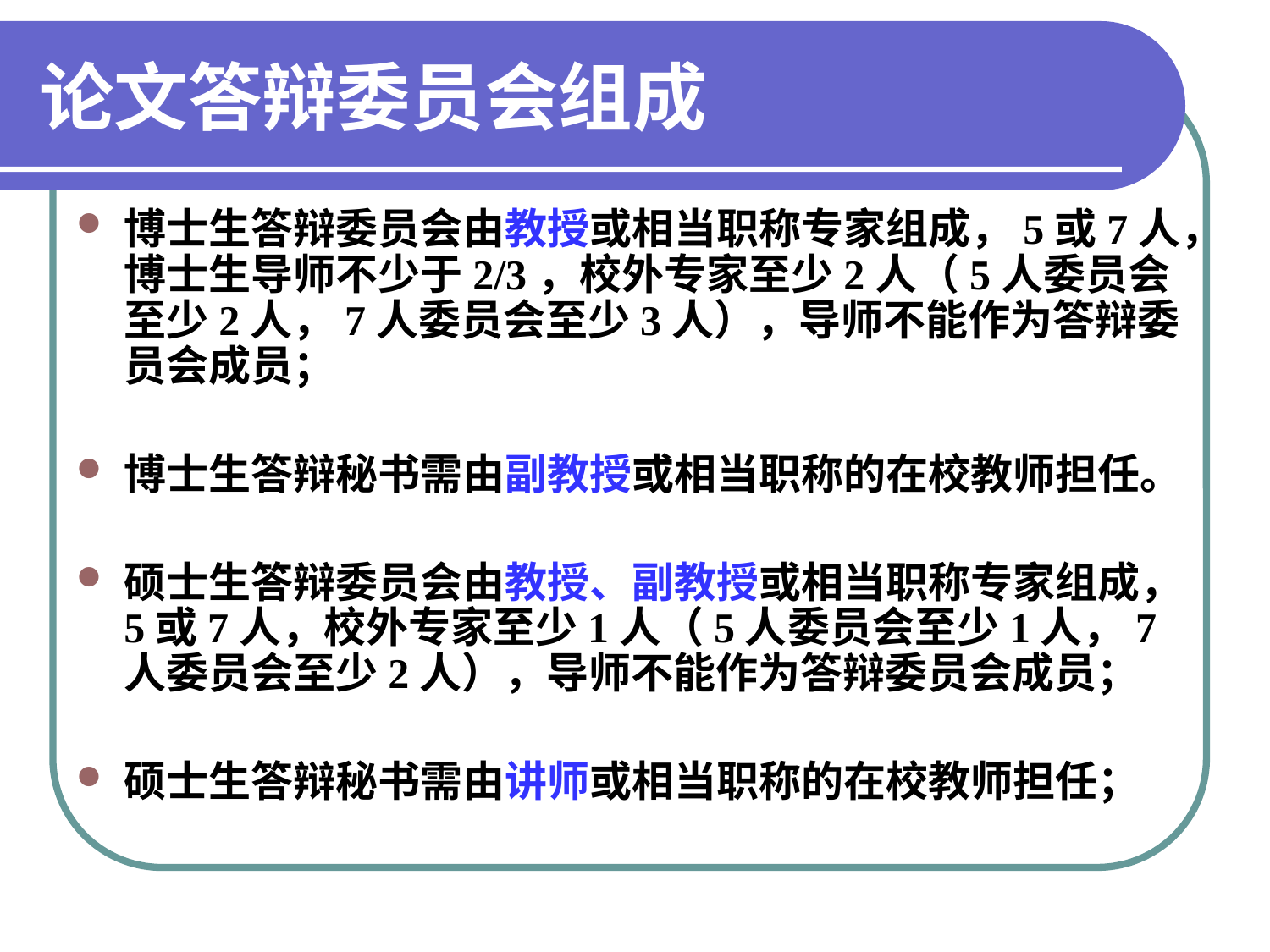

# 论文答辩委员会组成
博士生答辩委员会由教授或相当职称专家组成，5或7人，博士生导师不少于2/3，校外专家至少2人（5人委员会至少2人，7人委员会至少3人），导师不能作为答辩委员会成员；

博士生答辩秘书需由副教授或相当职称的在校教师担任。

硕士生答辩委员会由教授、副教授或相当职称专家组成，5或7人，校外专家至少1人（5人委员会至少1人，7人委员会至少2人），导师不能作为答辩委员会成员；

硕士生答辩秘书需由讲师或相当职称的在校教师担任；